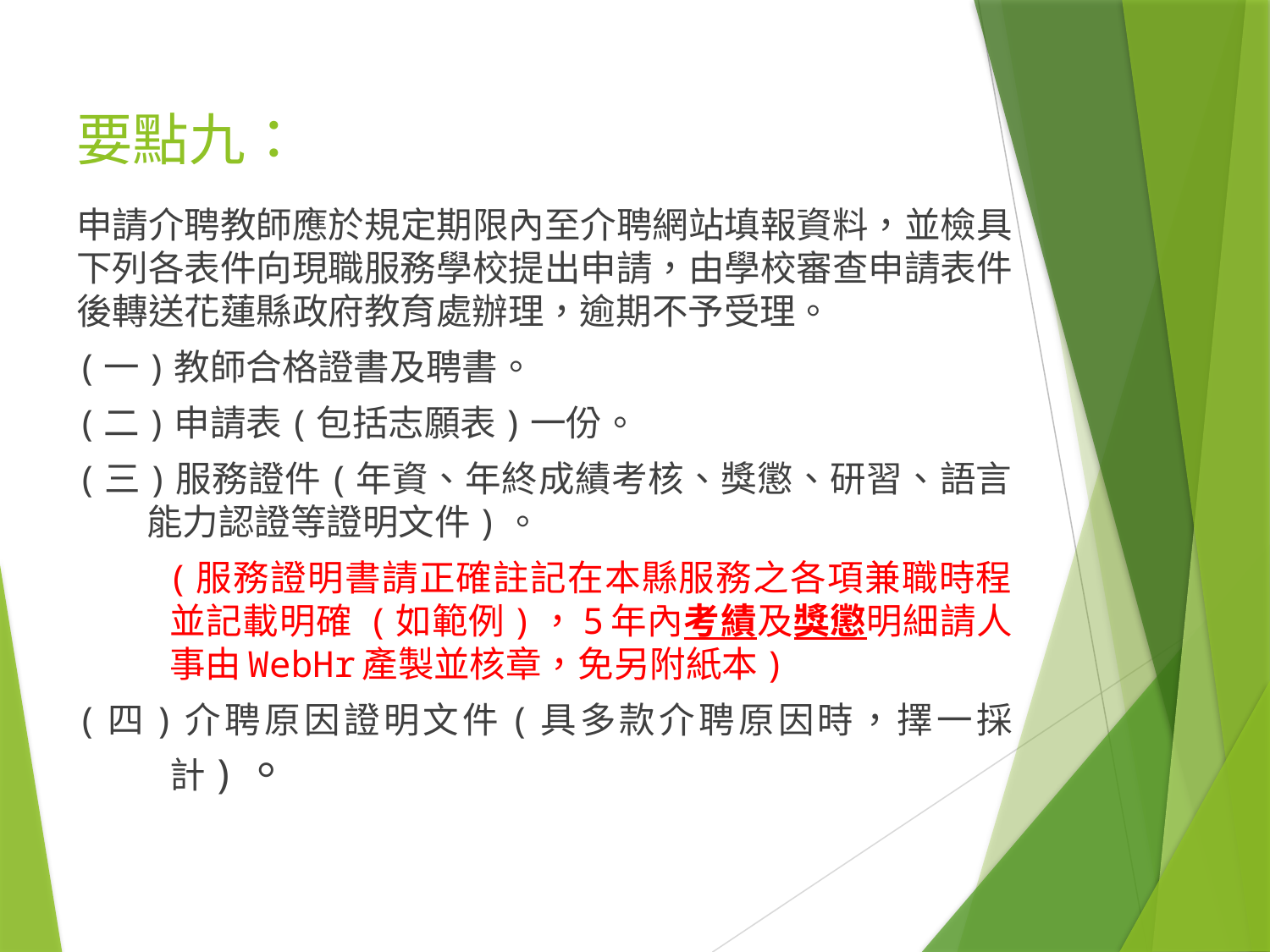

# 要點九：
申請介聘教師應於規定期限內至介聘網站填報資料，並檢具下列各表件向現職服務學校提出申請，由學校審查申請表件後轉送花蓮縣政府教育處辦理，逾期不予受理。
(一)教師合格證書及聘書。
(二)申請表(包括志願表)一份。
(三)服務證件(年資、年終成績考核、獎懲、研習、語言能力認證等證明文件)。
    (服務證明書請正確註記在本縣服務之各項兼職時程並記載明確 (如範例)，5年內考績及獎懲明細請人事由WebHr產製並核章，免另附紙本)
(四)介聘原因證明文件(具多款介聘原因時，擇一採計)。